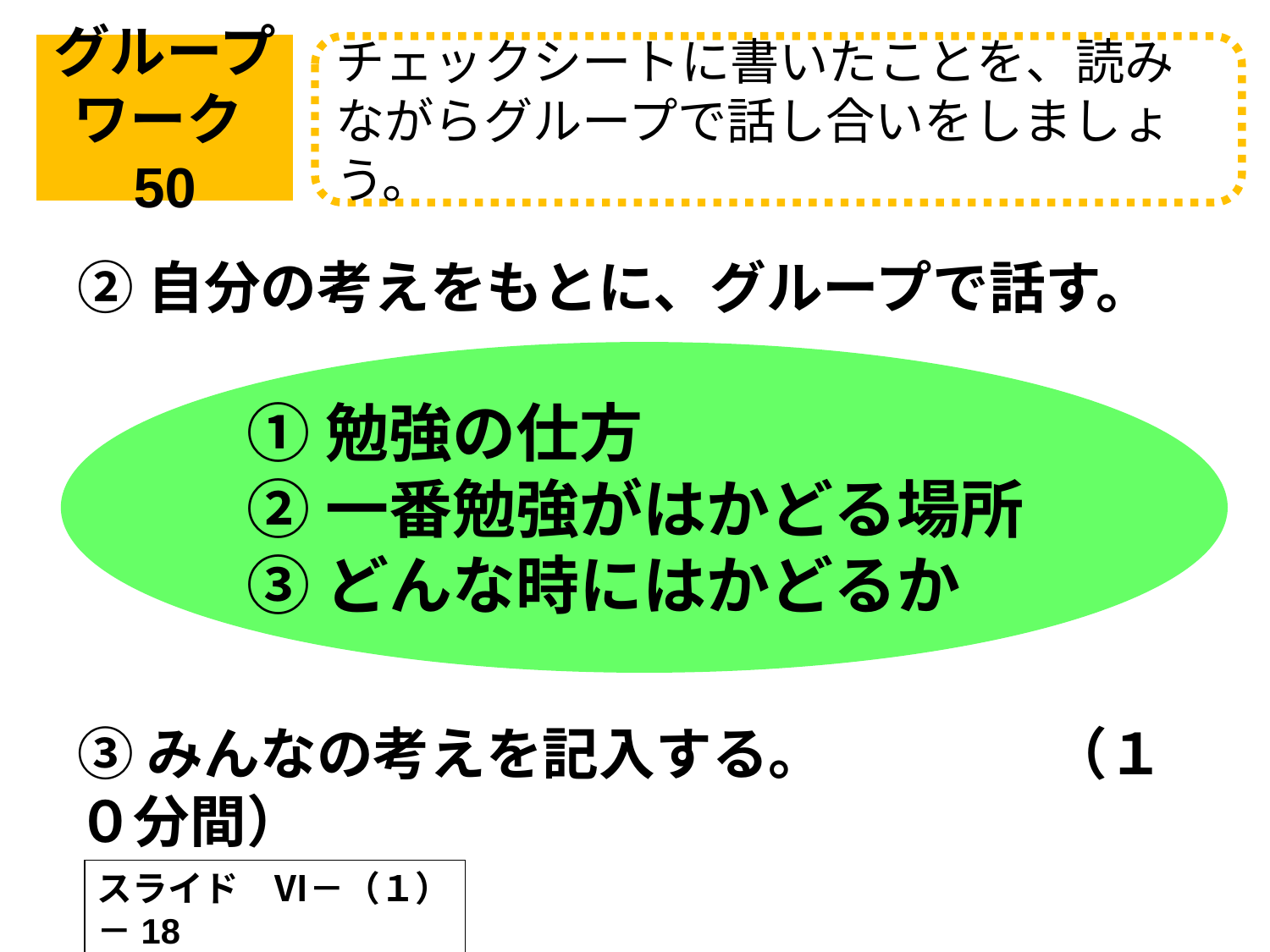

グループ
ワーク50
チェックシートに書いたことを、読みながらグループで話し合いをしましょう。
②自分の考えをもとに、グループで話す。
①勉強の仕方
②一番勉強がはかどる場所
③どんな時にはかどるか
③みんなの考えを記入する。　　　　（１０分間）
スライド　Ⅵ－（１）－18